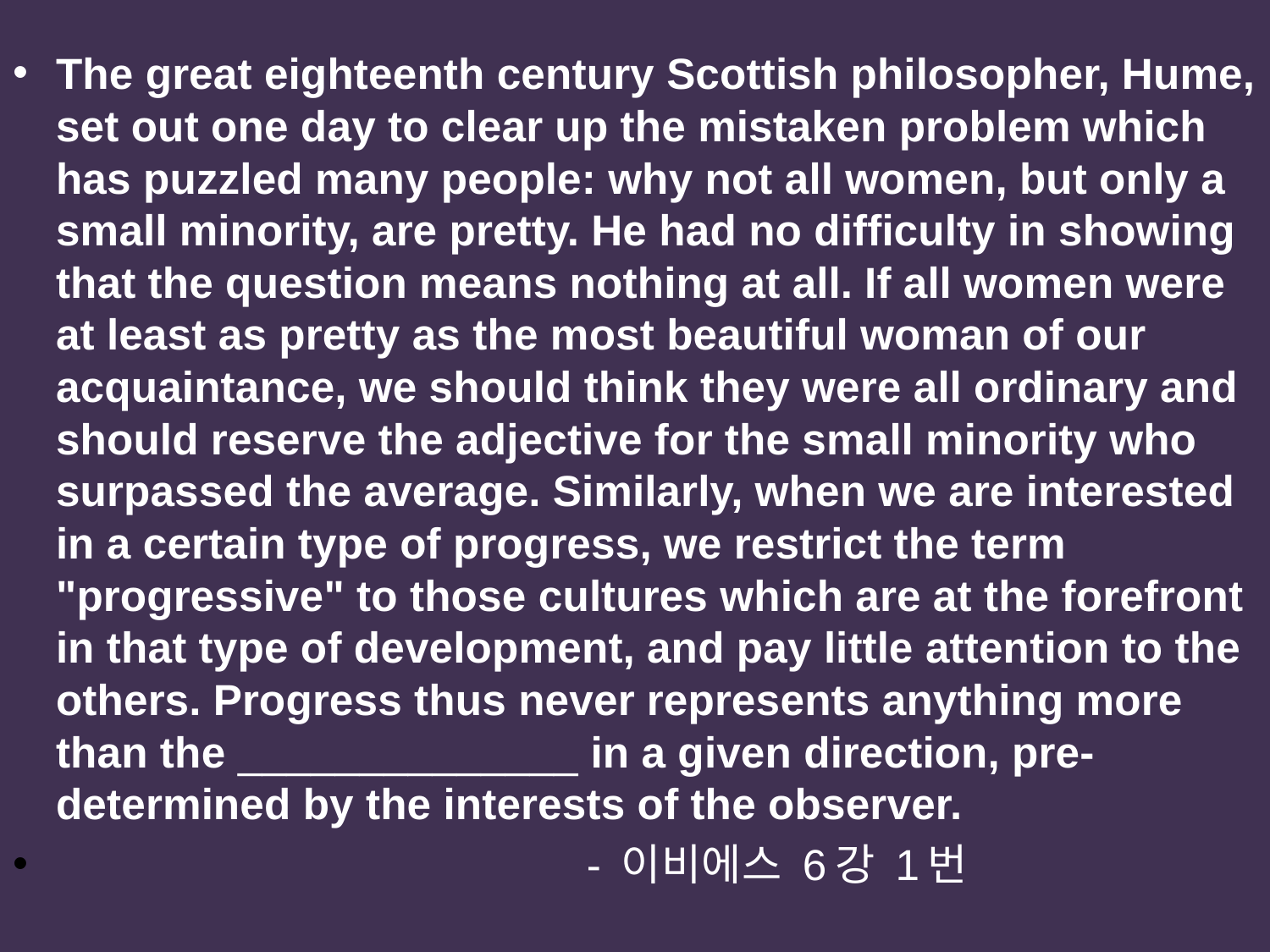

#
The great eighteenth century Scottish philosopher, Hume, set out one day to clear up the mistaken problem which has puzzled many people: why not all women, but only a small minority, are pretty. He had no difficulty in showing that the question means nothing at all. If all women were at least as pretty as the most beautiful woman of our acquaintance, we should think they were all ordinary and should reserve the adjective for the small minority who surpassed the average. Similarly, when we are interested in a certain type of progress, we restrict the term "progressive" to those cultures which are at the forefront in that type of development, and pay little attention to the others. Progress thus never represents anything more than the ______________ in a given direction, pre-determined by the interests of the observer.
                                            - 이비에스 6강 1번